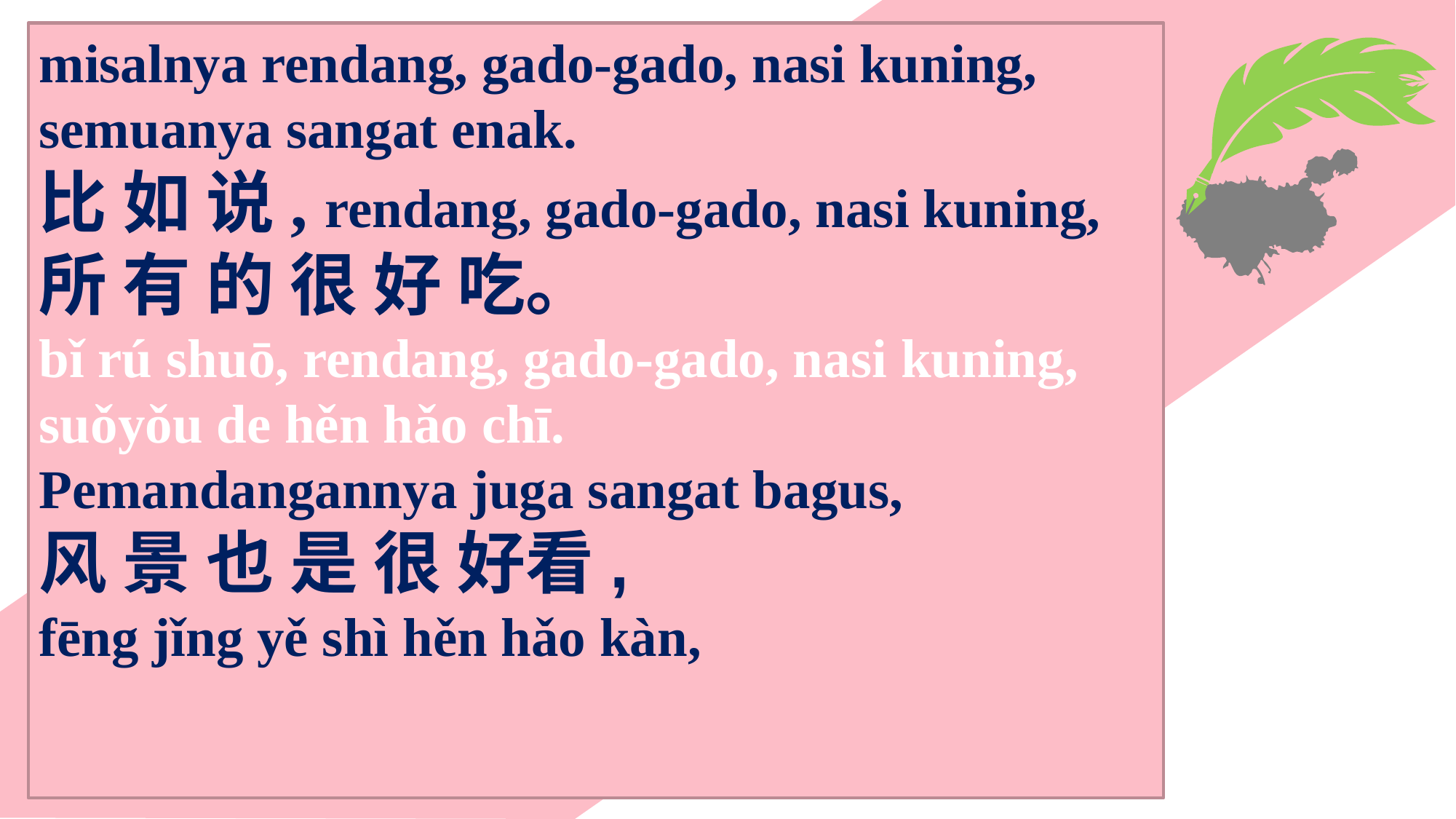

misalnya rendang, gado-gado, nasi kuning,  semuanya sangat enak.
比 如 说, rendang, gado-gado, nasi kuning, 所 有 的 很 好 吃。
bǐ rú shuō, rendang, gado-gado, nasi kuning, suǒyǒu de hěn hǎo chī.
Pemandangannya juga sangat bagus,
风 景 也 是 很 好看,
fēng jǐng yě shì hěn hǎo kàn,